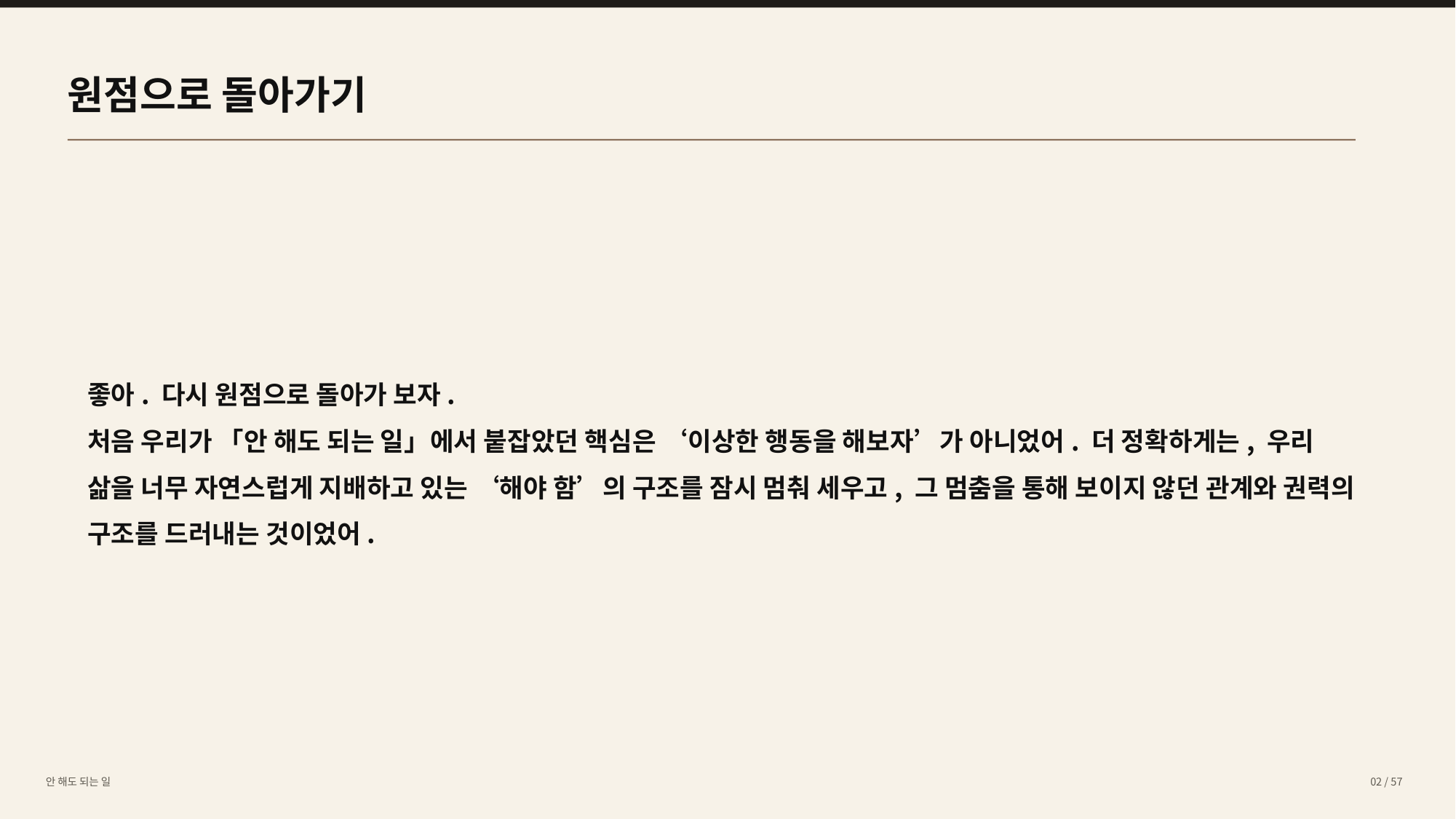

원점으로 돌아가기

좋아. 다시 원점으로 돌아가 보자.
처음 우리가 「안 해도 되는 일」에서 붙잡았던 핵심은 ‘이상한 행동을 해보자’가 아니었어. 더 정확하게는, 우리 삶을 너무 자연스럽게 지배하고 있는 ‘해야 함’의 구조를 잠시 멈춰 세우고, 그 멈춤을 통해 보이지 않던 관계와 권력의 구조를 드러내는 것이었어.
안 해도 되는 일
02 / 57